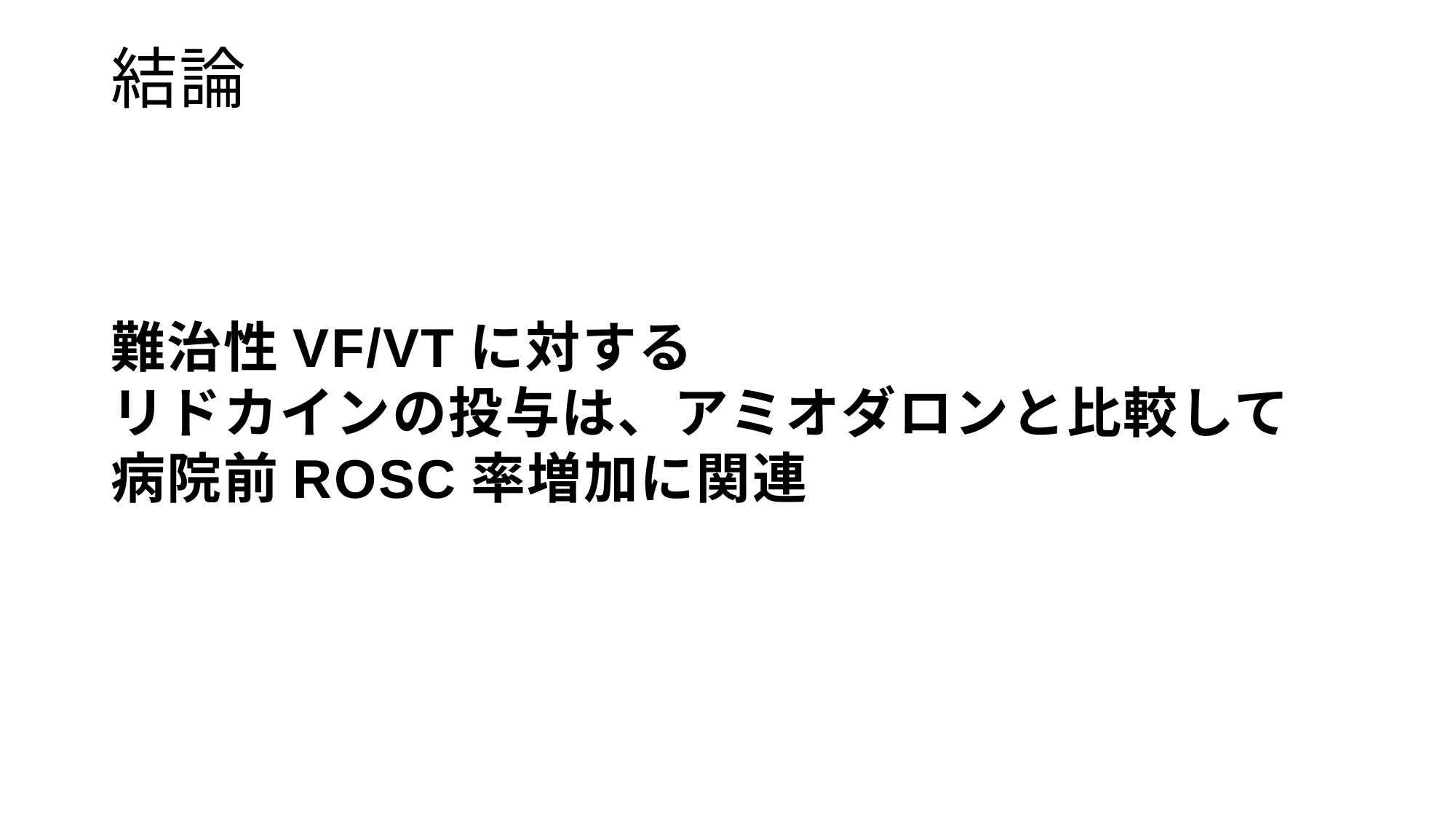

# 結論

難治性VF/VTに対する
リドカインの投与は、アミオダロンと比較して
病院前ROSC率増加に関連